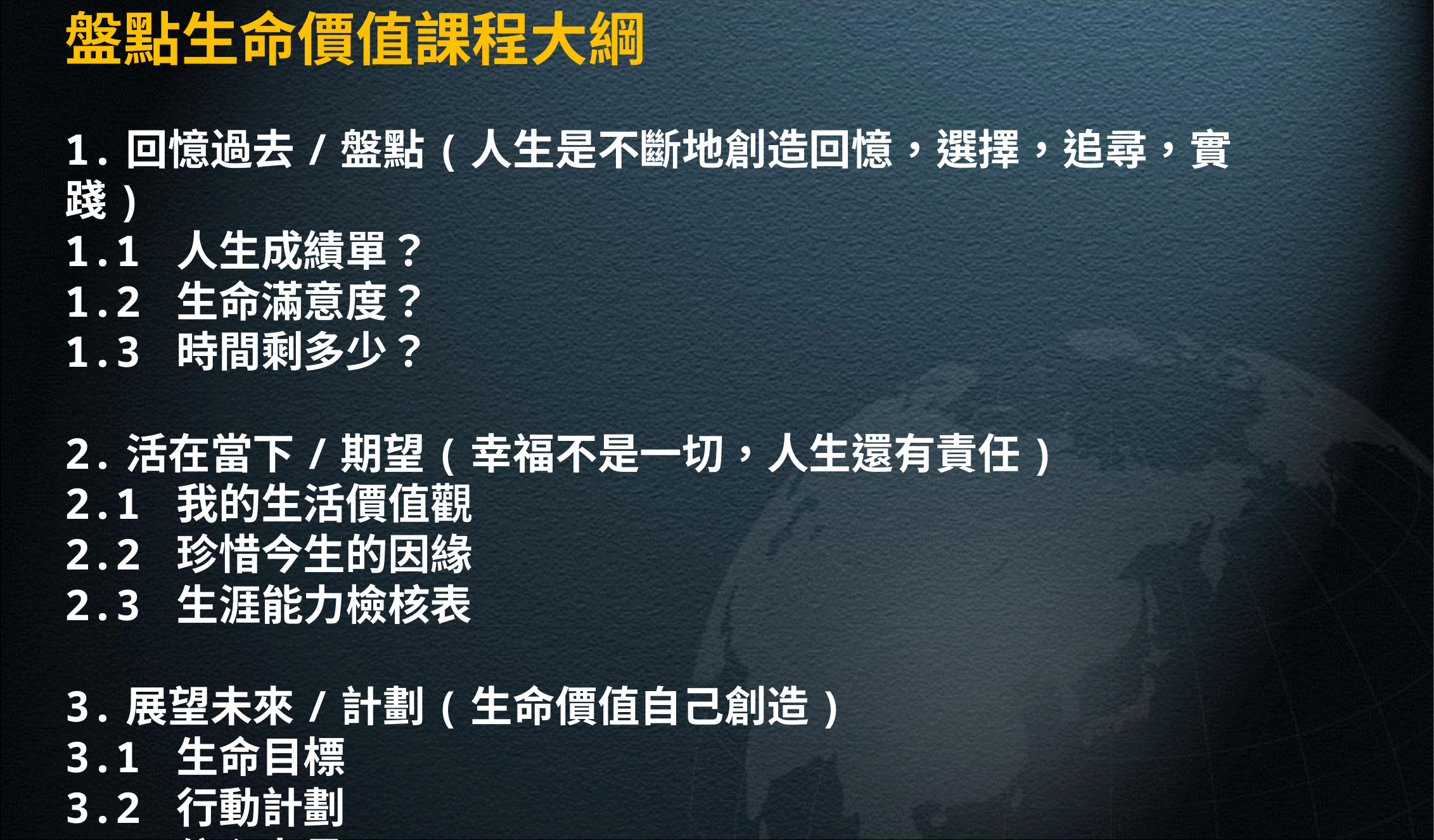

盤點生命價值課程大綱

1.回憶過去/盤點(人生是不斷地創造回憶，選擇，追尋，實踐)
1.1 人生成績單？
1.2 生命滿意度？
1.3 時間剩多少？

2.活在當下/期望(幸福不是一切，人生還有責任)
2.1 我的生活價值觀
2.2 珍惜今生的因緣
2.3 生涯能力檢核表

3.展望未來/計劃(生命價值自己創造)
3.1 生命目標
3.2 行動計劃
3.3 信心力量